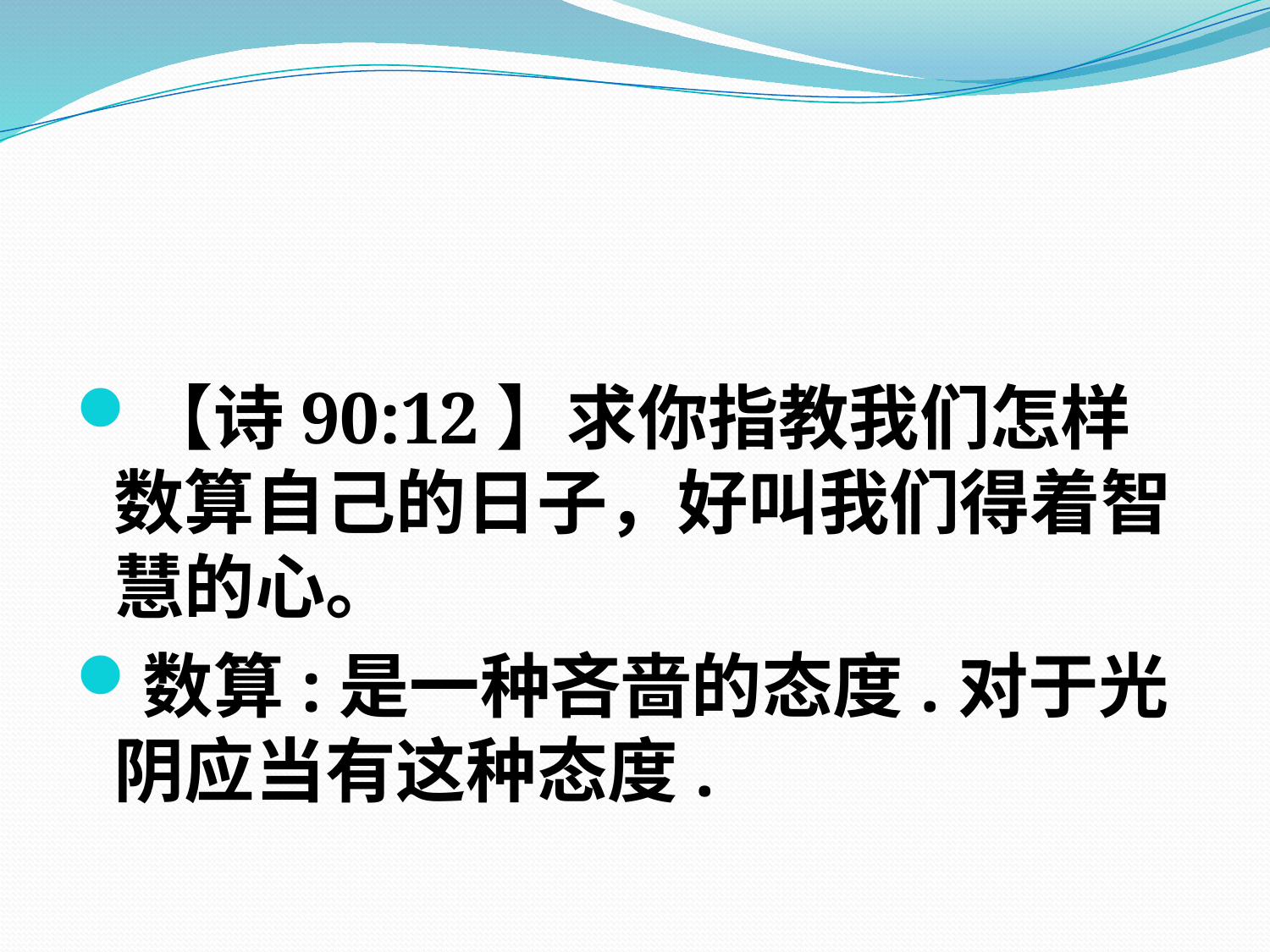

#

【诗90:12】求你指教我们怎样数算自己的日子，好叫我们得着智慧的心。
数算:是一种吝啬的态度.对于光阴应当有这种态度.